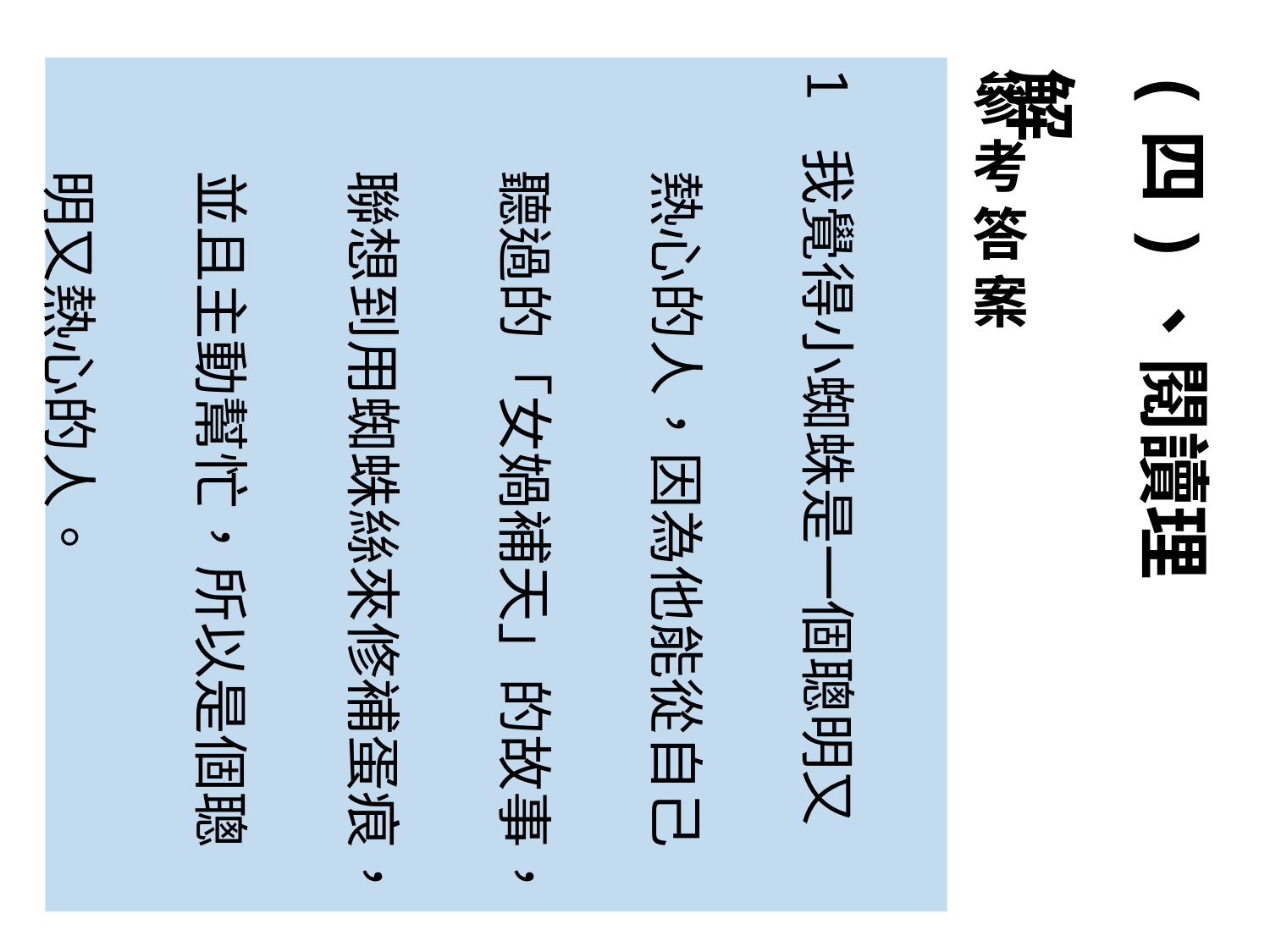

參考答案
1 我覺得小蜘蛛是一個聰明又
       熱心的人，因為他能從自己
       聽過的「女媧補天」的故事，
       聯想到用蜘蛛絲來修補蛋痕，
       並且主動幫忙，所以是個聰
       明又熱心的人。
(四)、閱讀理解